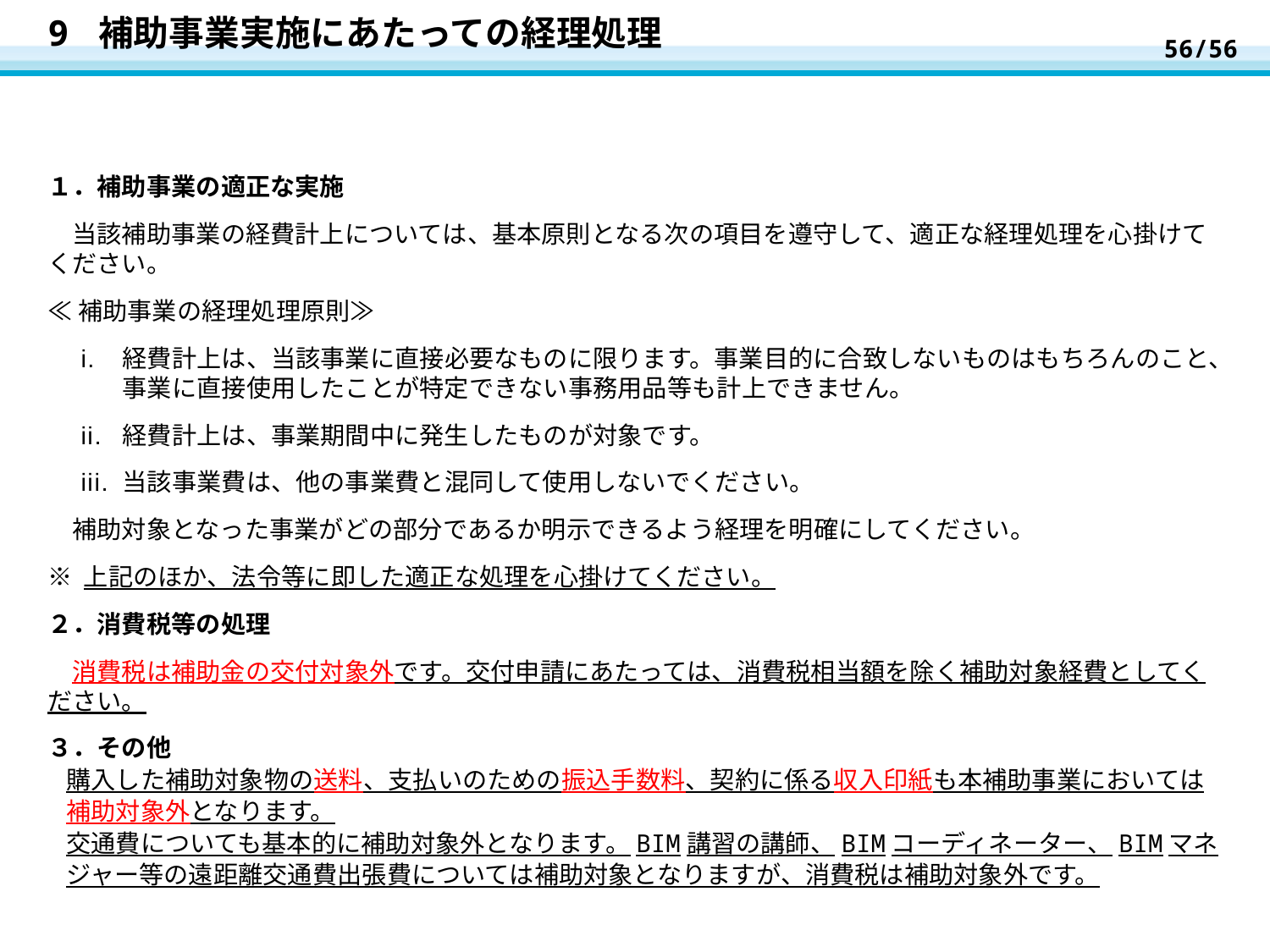

56/56
# 9 補助事業実施にあたっての経理処理
１．補助事業の適正な実施
　当該補助事業の経費計上については、基本原則となる次の項目を遵守して、適正な経理処理を心掛けてください。
≪補助事業の経理処理原則≫
経費計上は、当該事業に直接必要なものに限ります。事業目的に合致しないものはもちろんのこと、事業に直接使用したことが特定できない事務用品等も計上できません。
経費計上は、事業期間中に発生したものが対象です。
当該事業費は、他の事業費と混同して使用しないでください。
　補助対象となった事業がどの部分であるか明示できるよう経理を明確にしてください。
※ 上記のほか、法令等に即した適正な処理を心掛けてください。
２．消費税等の処理
　消費税は補助金の交付対象外です。交付申請にあたっては、消費税相当額を除く補助対象経費としてください。
３．その他
購入した補助対象物の送料、支払いのための振込手数料、契約に係る収入印紙も本補助事業においては補助対象外となります。
交通費についても基本的に補助対象外となります。BIM講習の講師、BIMコーディネーター、BIMマネジャー等の遠距離交通費出張費については補助対象となりますが、消費税は補助対象外です。